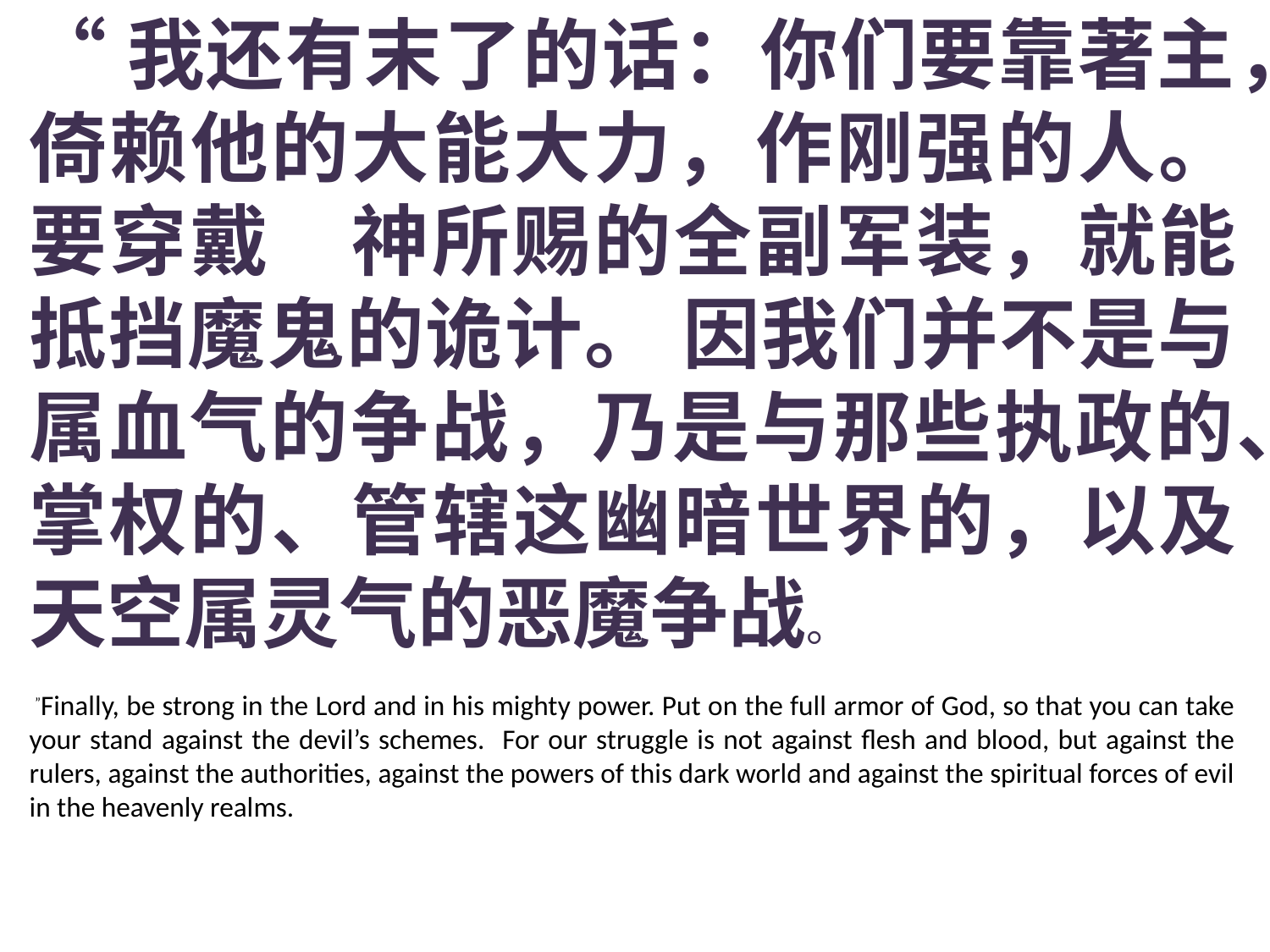

“我还有末了的话：你们要靠著主，倚赖他的大能大力，作刚强的人。 要穿戴　神所赐的全副军装，就能抵挡魔鬼的诡计。 因我们并不是与属血气的争战，乃是与那些执政的、掌权的、管辖这幽暗世界的，以及天空属灵气的恶魔争战。

 ”Finally, be strong in the Lord and in his mighty power. Put on the full armor of God, so that you can take your stand against the devil’s schemes.  For our struggle is not against flesh and blood, but against the rulers, against the authorities, against the powers of this dark world and against the spiritual forces of evil in the heavenly realms.